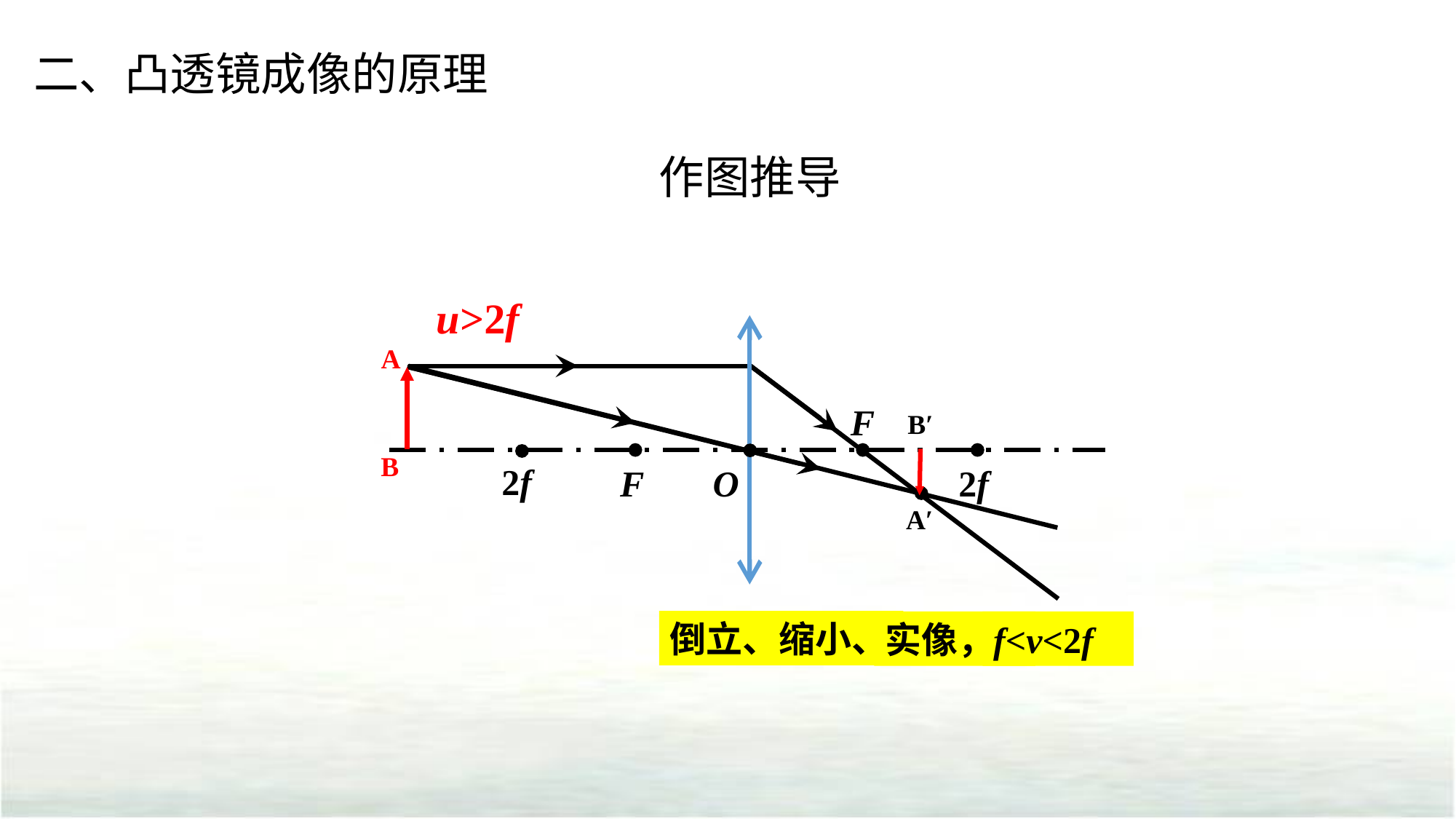

二、凸透镜成像的原理
作图推导
u>2f
A
B
F
B′

2f
O
F
2f

A′
倒立、缩小、
实像，
f<v<2f